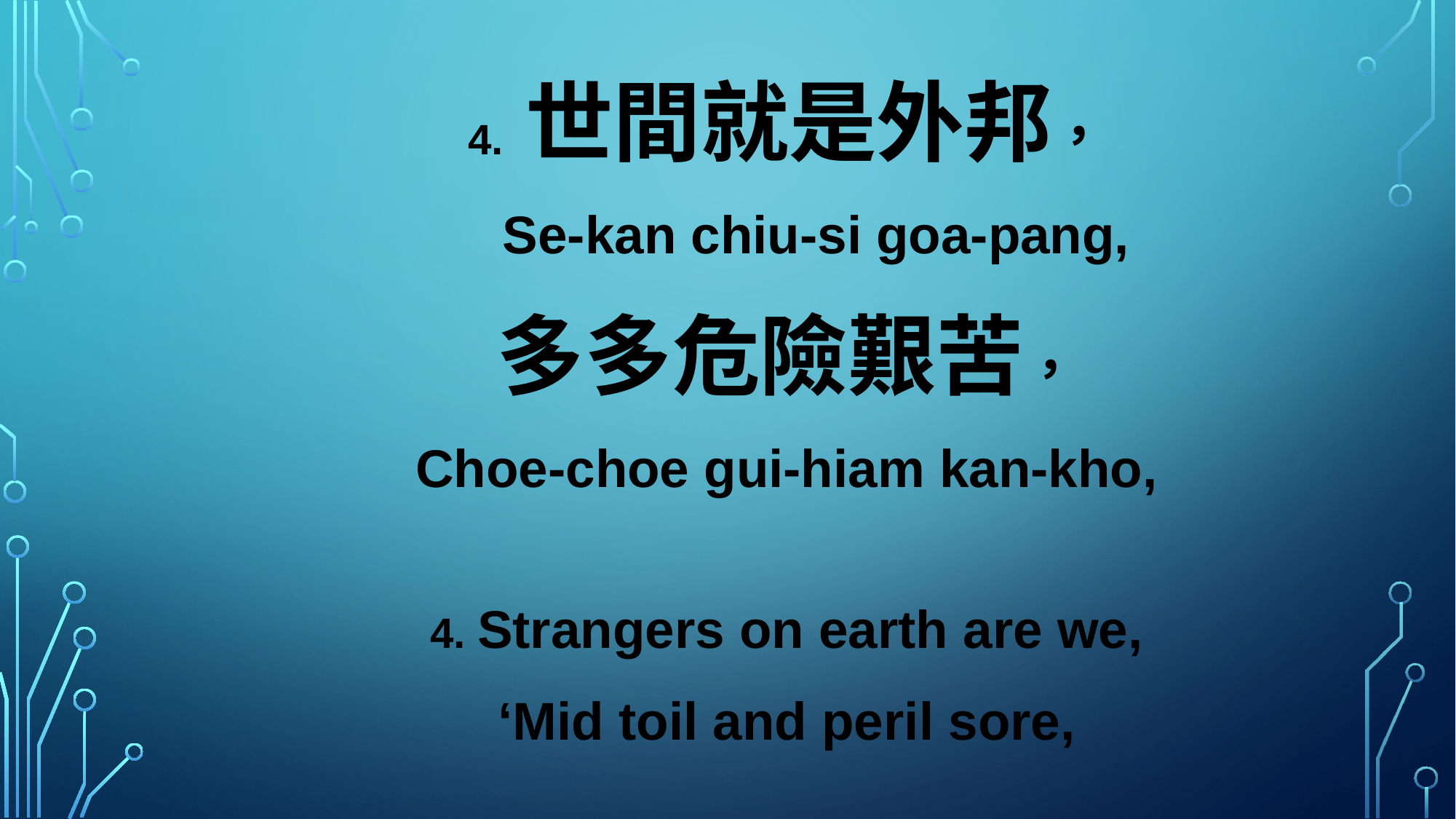

4. 世間就是外邦，
    Se-kan chiu-si goa-pang,
多多危險艱苦，
Choe-choe gui-hiam kan-kho,

4. Strangers on earth are we,
‘Mid toil and peril sore,